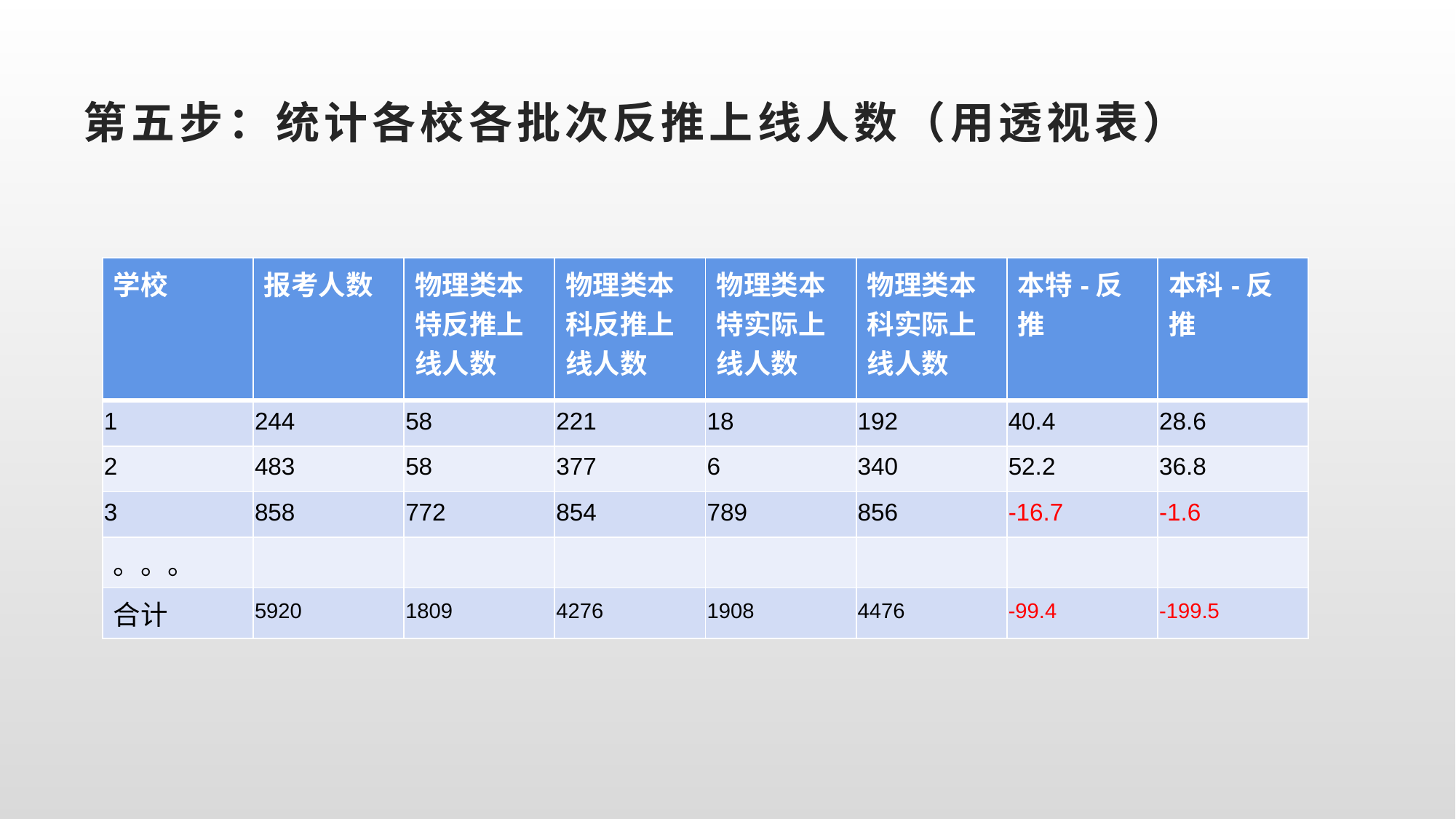

# 第五步：统计各校各批次反推上线人数（用透视表）
| 学校 | 报考人数 | 物理类本特反推上线人数 | 物理类本科反推上线人数 | 物理类本特实际上线人数 | 物理类本科实际上线人数 | 本特-反推 | 本科-反推 |
| --- | --- | --- | --- | --- | --- | --- | --- |
| 1 | 244 | 58 | 221 | 18 | 192 | 40.4 | 28.6 |
| 2 | 483 | 58 | 377 | 6 | 340 | 52.2 | 36.8 |
| 3 | 858 | 772 | 854 | 789 | 856 | -16.7 | -1.6 |
| 。。。 |  |  |  |  |  |  |  |
| 合计 | 5920 | 1809 | 4276 | 1908 | 4476 | -99.4 | -199.5 |